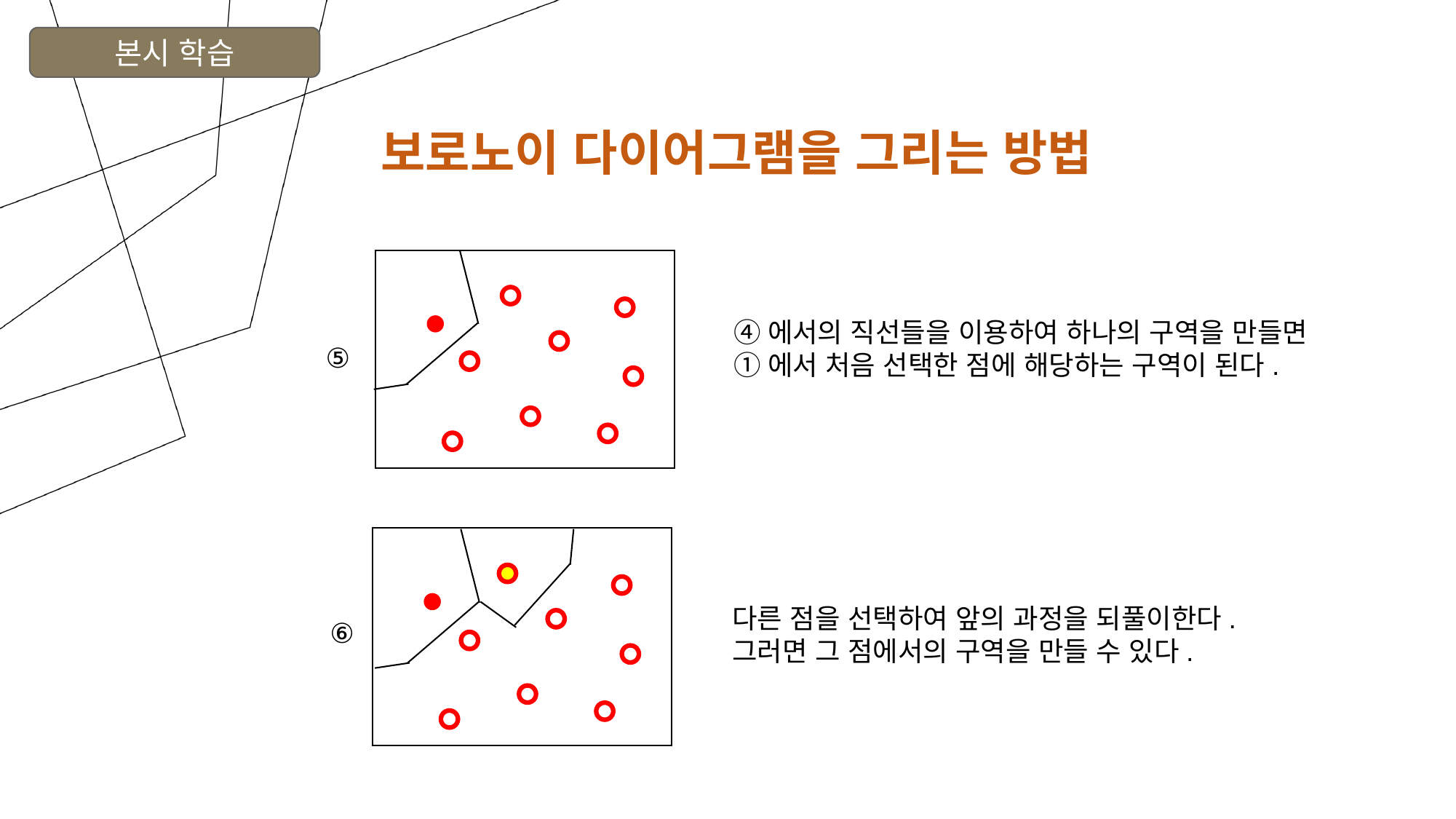

본시 학습
보로노이 다이어그램을 그리는 방법

④에서의 직선들을 이용하여 하나의 구역을 만들면
①에서 처음 선택한 점에 해당하는 구역이 된다.
⑤

다른 점을 선택하여 앞의 과정을 되풀이한다.
그러면 그 점에서의 구역을 만들 수 있다.
⑥